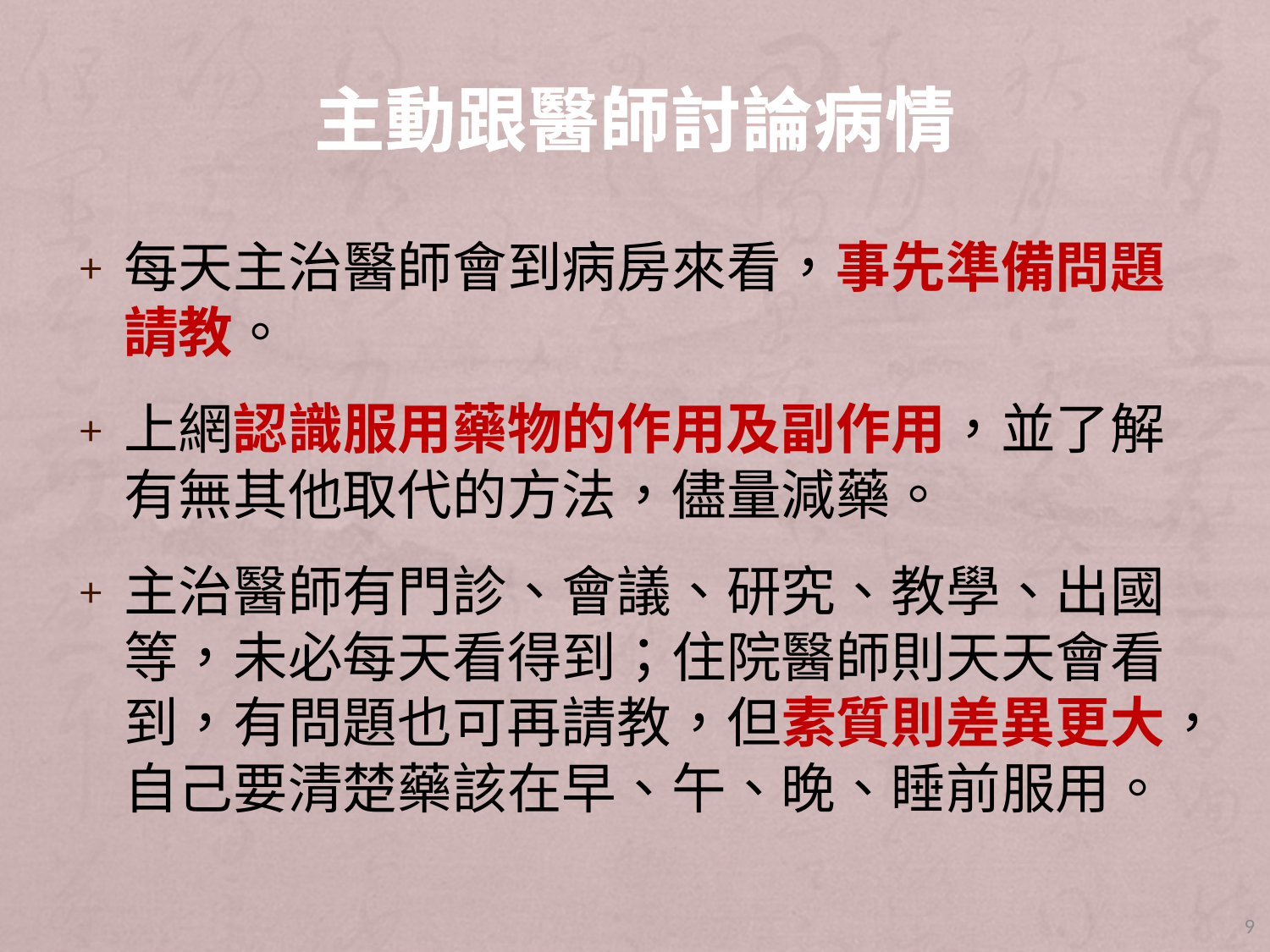

# 主動跟醫師討論病情
每天主治醫師會到病房來看，事先準備問題請教。
上網認識服用藥物的作用及副作用，並了解有無其他取代的方法，儘量減藥。
主治醫師有門診、會議、研究、教學、出國等，未必每天看得到；住院醫師則天天會看到，有問題也可再請教，但素質則差異更大，自己要清楚藥該在早、午、晚、睡前服用。

9